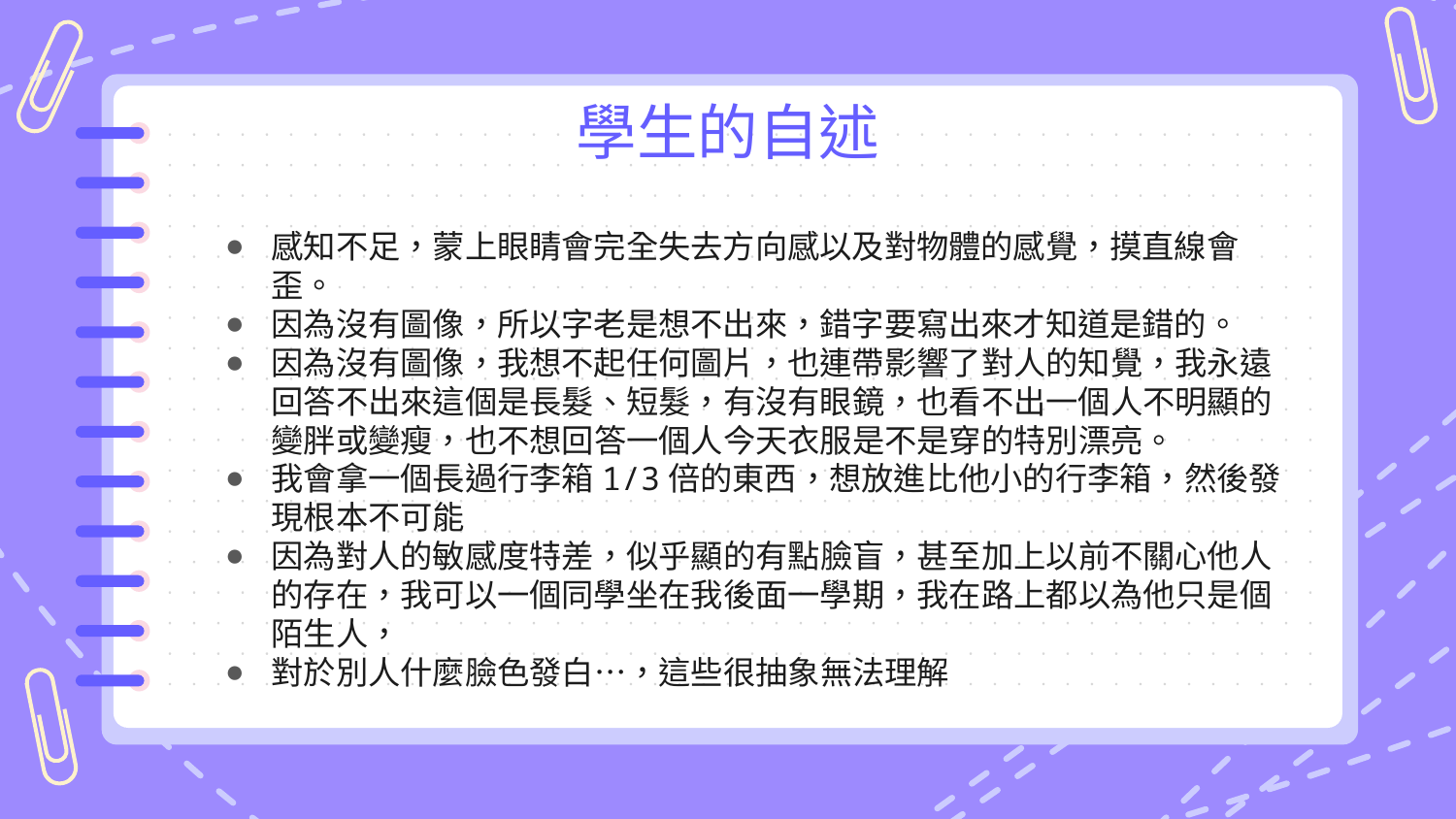

# 學生的自述
感知不足，蒙上眼睛會完全失去方向感以及對物體的感覺，摸直線會歪。
因為沒有圖像，所以字老是想不出來，錯字要寫出來才知道是錯的。
因為沒有圖像，我想不起任何圖片，也連帶影響了對人的知覺，我永遠回答不出來這個是長髮、短髮，有沒有眼鏡，也看不出一個人不明顯的變胖或變瘦，也不想回答一個人今天衣服是不是穿的特別漂亮。
我會拿一個長過行李箱1/3倍的東西，想放進比他小的行李箱，然後發現根本不可能
因為對人的敏感度特差，似乎顯的有點臉盲，甚至加上以前不關心他人的存在，我可以一個同學坐在我後面一學期，我在路上都以為他只是個陌生人，
對於別人什麼臉色發白…，這些很抽象無法理解